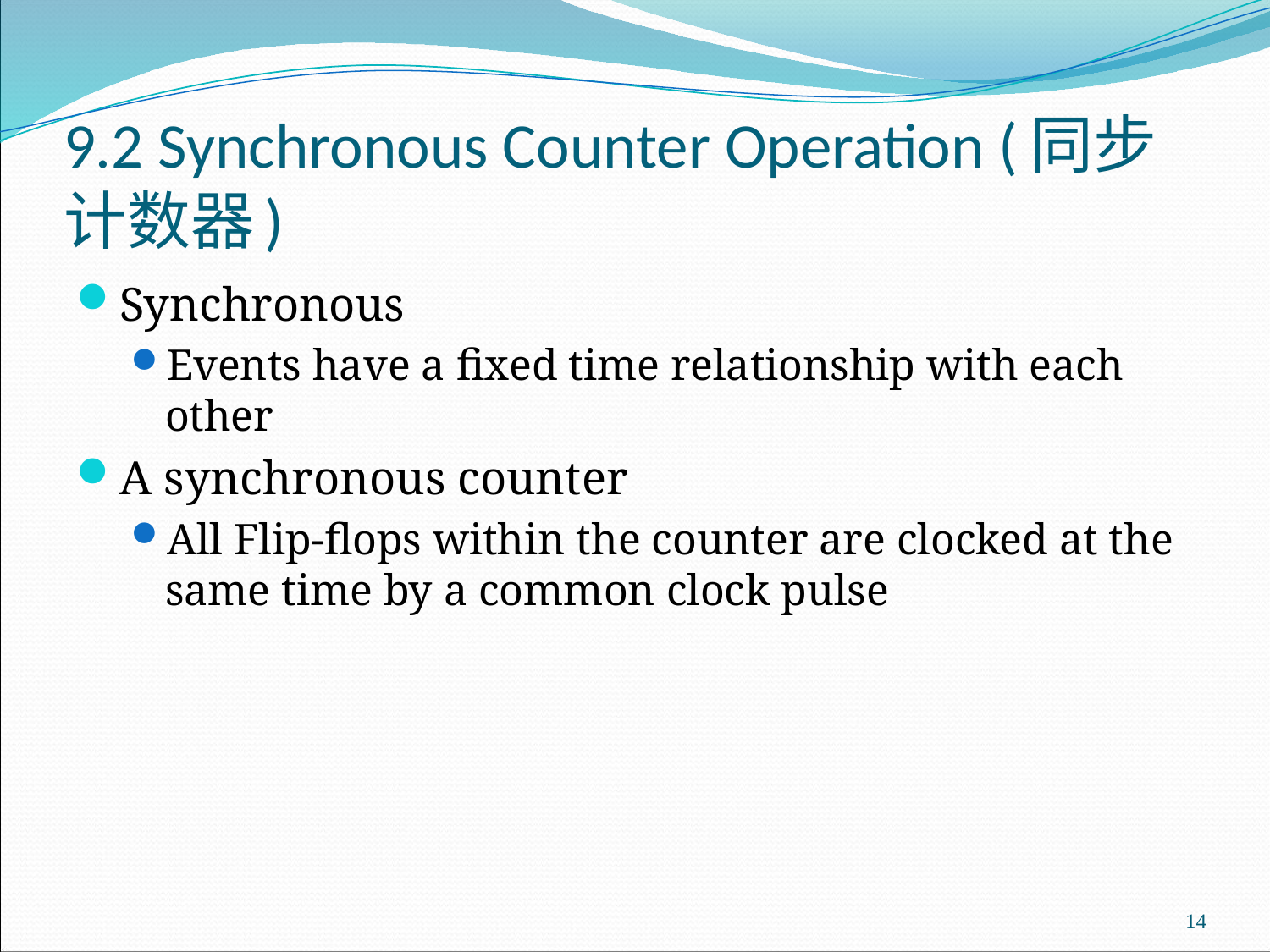

# 9.2 Synchronous Counter Operation (同步计数器)
Synchronous
Events have a fixed time relationship with each other
A synchronous counter
All Flip-flops within the counter are clocked at the same time by a common clock pulse
14